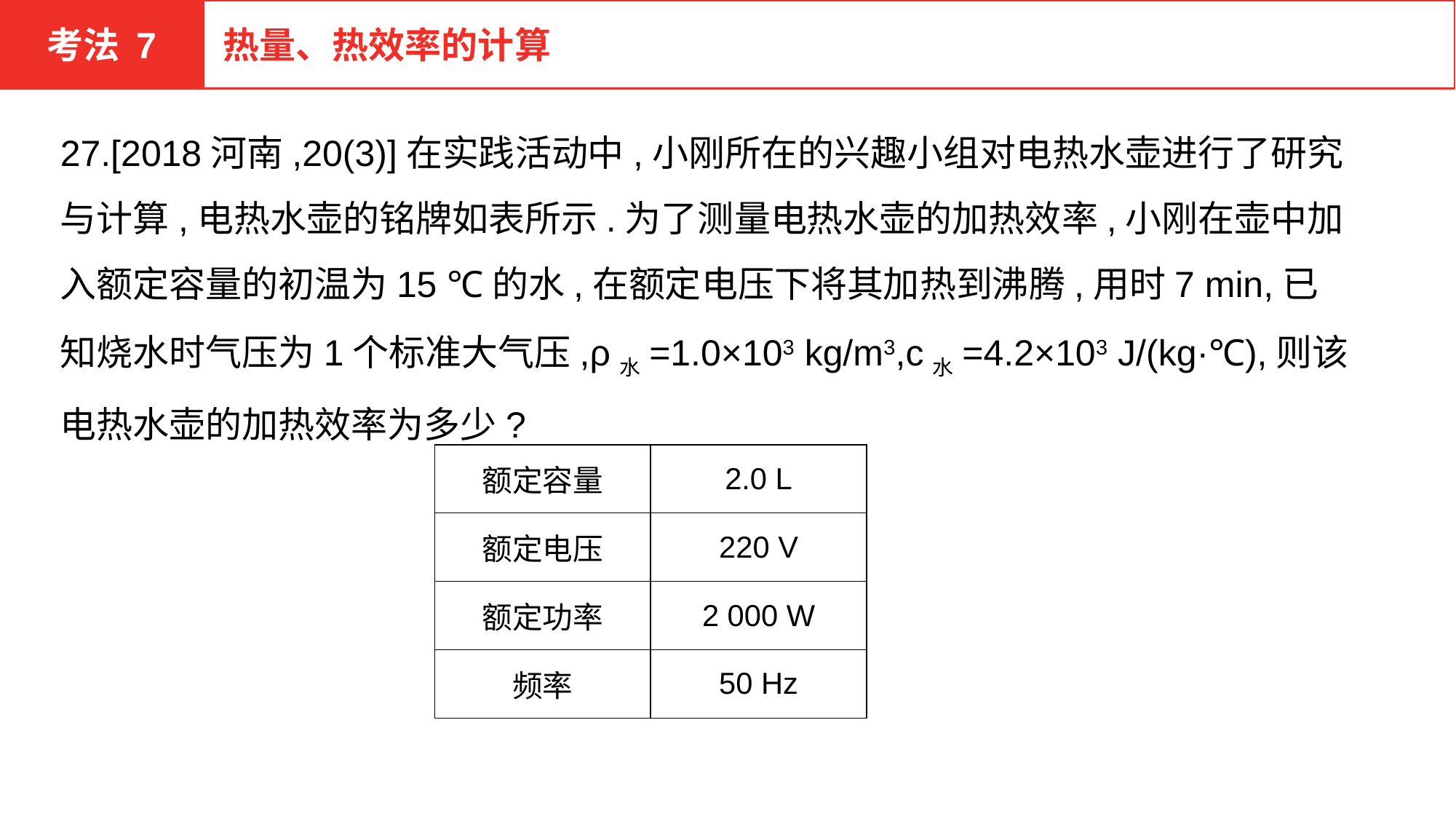

考法 7
热量、热效率的计算
27.[2018河南,20(3)]在实践活动中,小刚所在的兴趣小组对电热水壶进行了研究与计算,电热水壶的铭牌如表所示.为了测量电热水壶的加热效率,小刚在壶中加入额定容量的初温为15 ℃的水,在额定电压下将其加热到沸腾,用时7 min,已知烧水时气压为1个标准大气压,ρ水=1.0×103 kg/m3,c水=4.2×103 J/(kg·℃),则该电热水壶的加热效率为多少?
| 额定容量 | 2.0 L |
| --- | --- |
| 额定电压 | 220 V |
| 额定功率 | 2 000 W |
| 频率 | 50 Hz |